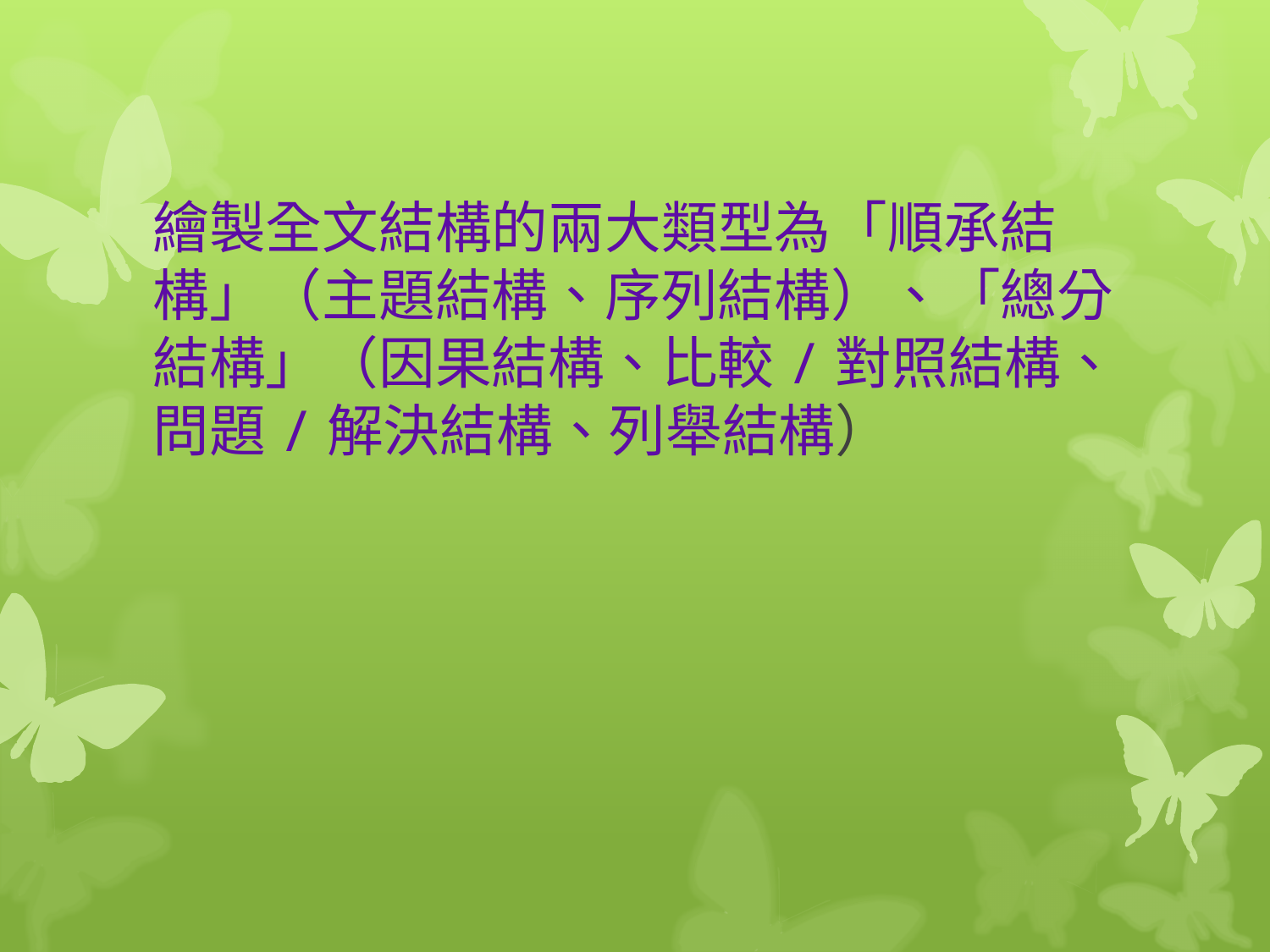

# 繪製全文結構的兩大類型為「順承結構」（主題結構、序列結構）、「總分結構」（因果結構、比較/對照結構、問題/解決結構、列舉結構）